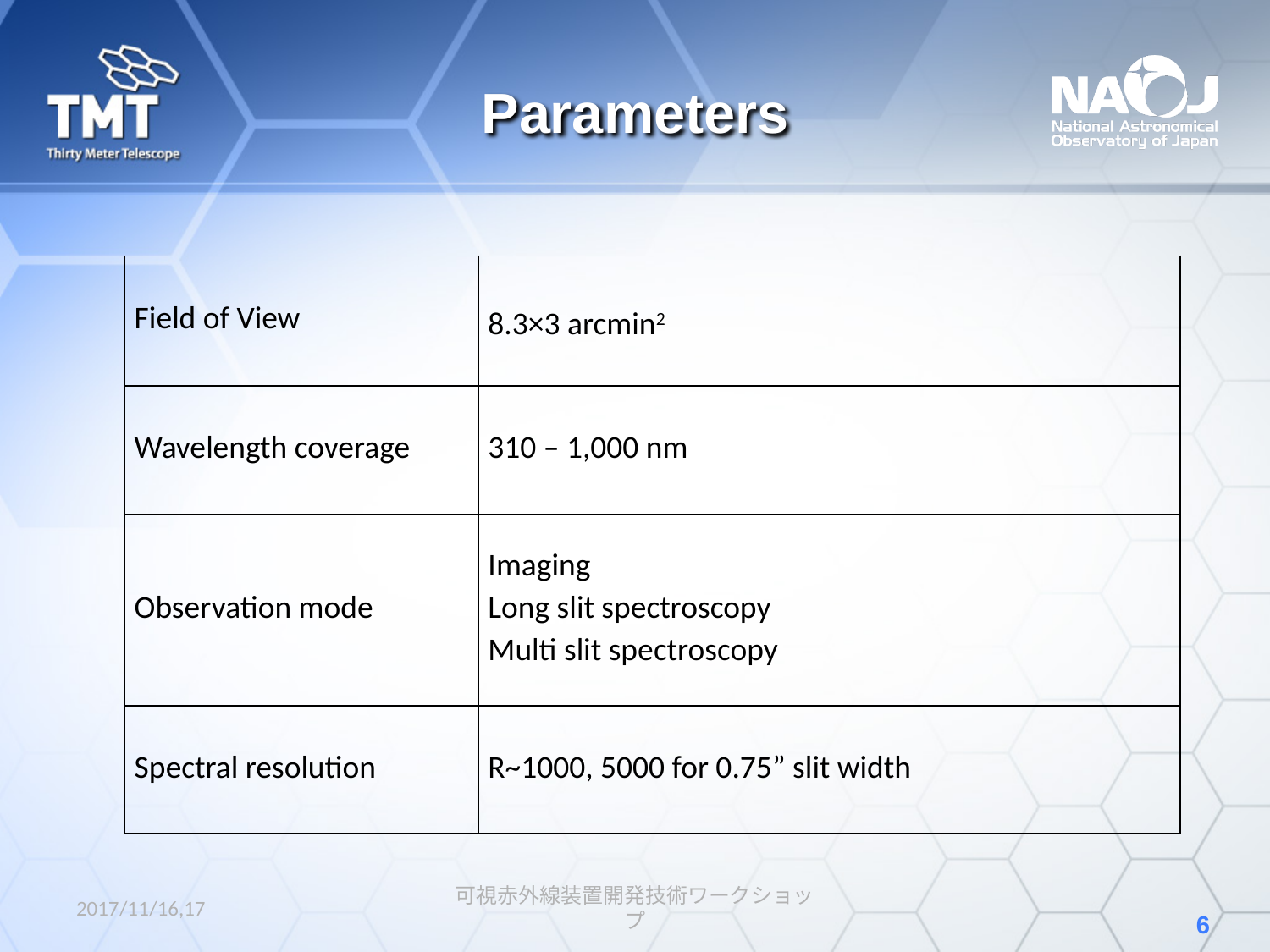

# Parameters
| Field of View | 8.3×3 arcmin2 |
| --- | --- |
| Wavelength coverage | 310 – 1,000 nm |
| Observation mode | Imaging Long slit spectroscopy Multi slit spectroscopy |
| Spectral resolution | R~1000, 5000 for 0.75” slit width |
2017/11/16,17
可視赤外線装置開発技術ワークショップ